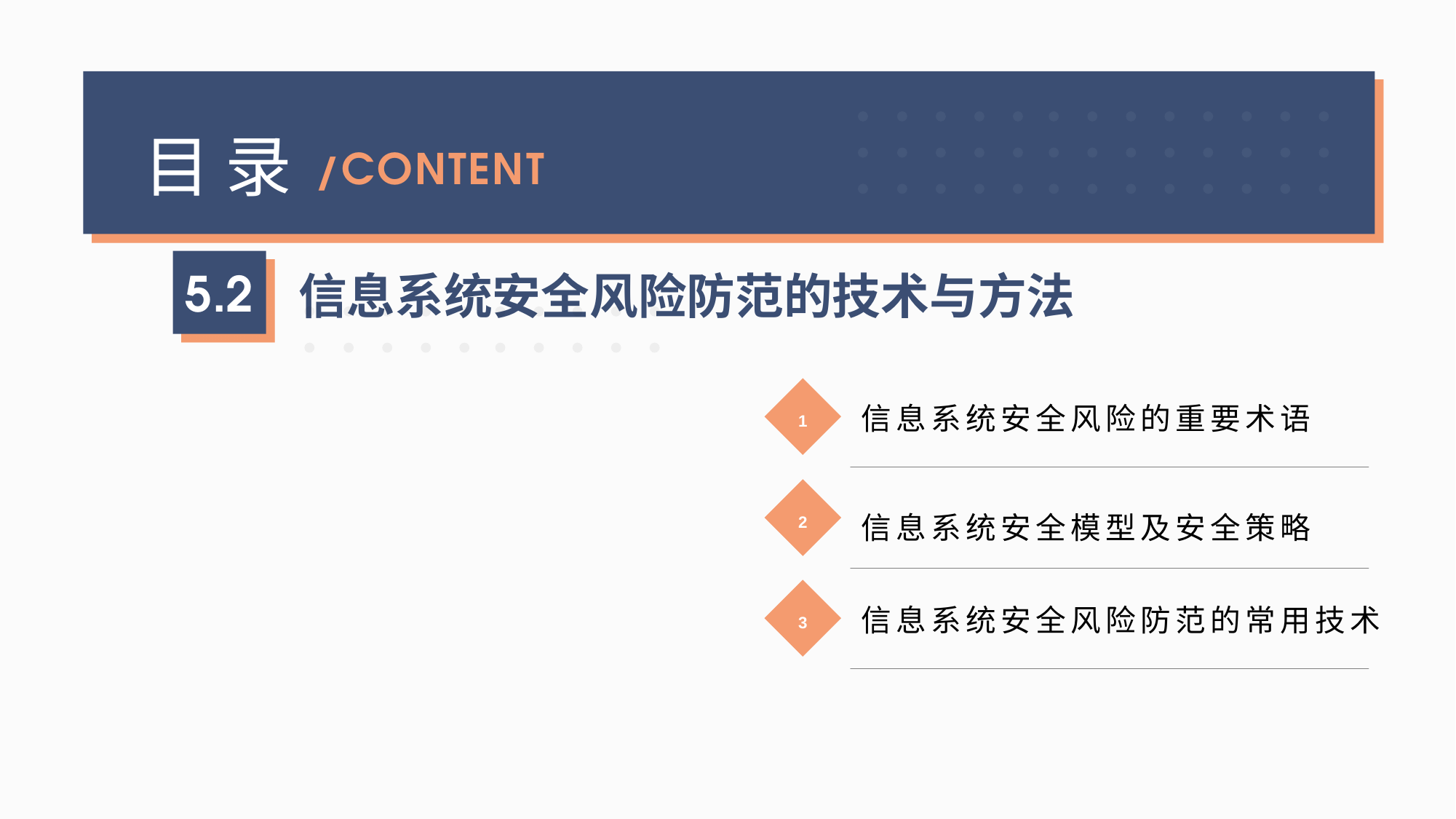

目 录
/CONTENT
5.2
信息系统安全风险防范的技术与方法

1
信息系统安全风险的重要术语
2
信息系统安全模型及安全策略
3
信息系统安全风险防范的常用技术